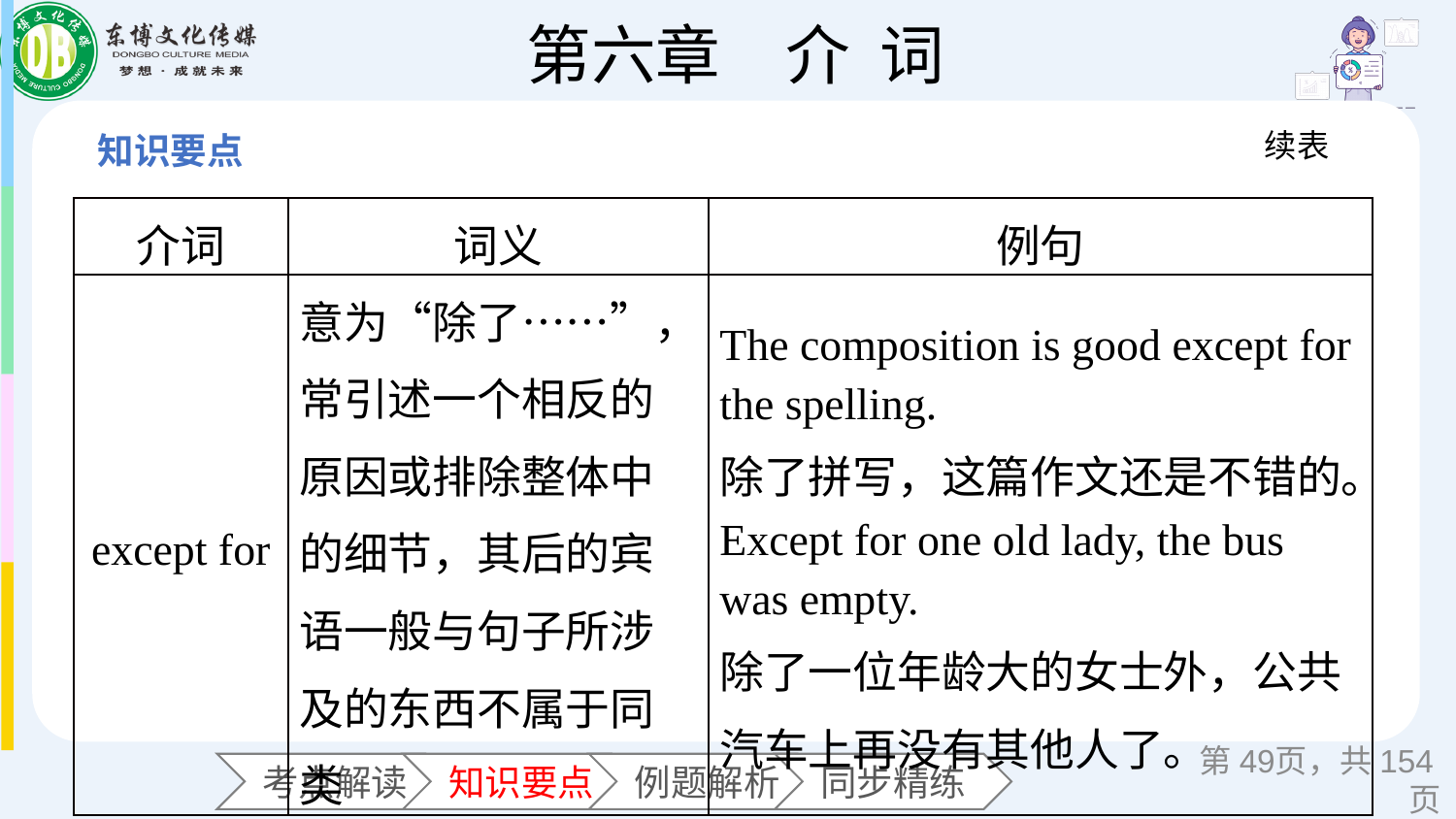

续表
| 介词 | 词义 | 例句 |
| --- | --- | --- |
| except for | 意为“除了……”，常引述一个相反的原因或排除整体中的细节，其后的宾语一般与句子所涉及的东西不属于同类 | The composition is good except for the spelling. 除了拼写，这篇作文还是不错的。 Except for one old lady, the bus was empty. 除了一位年龄大的女士外，公共汽车上再没有其他人了。 |
第49页，共154页